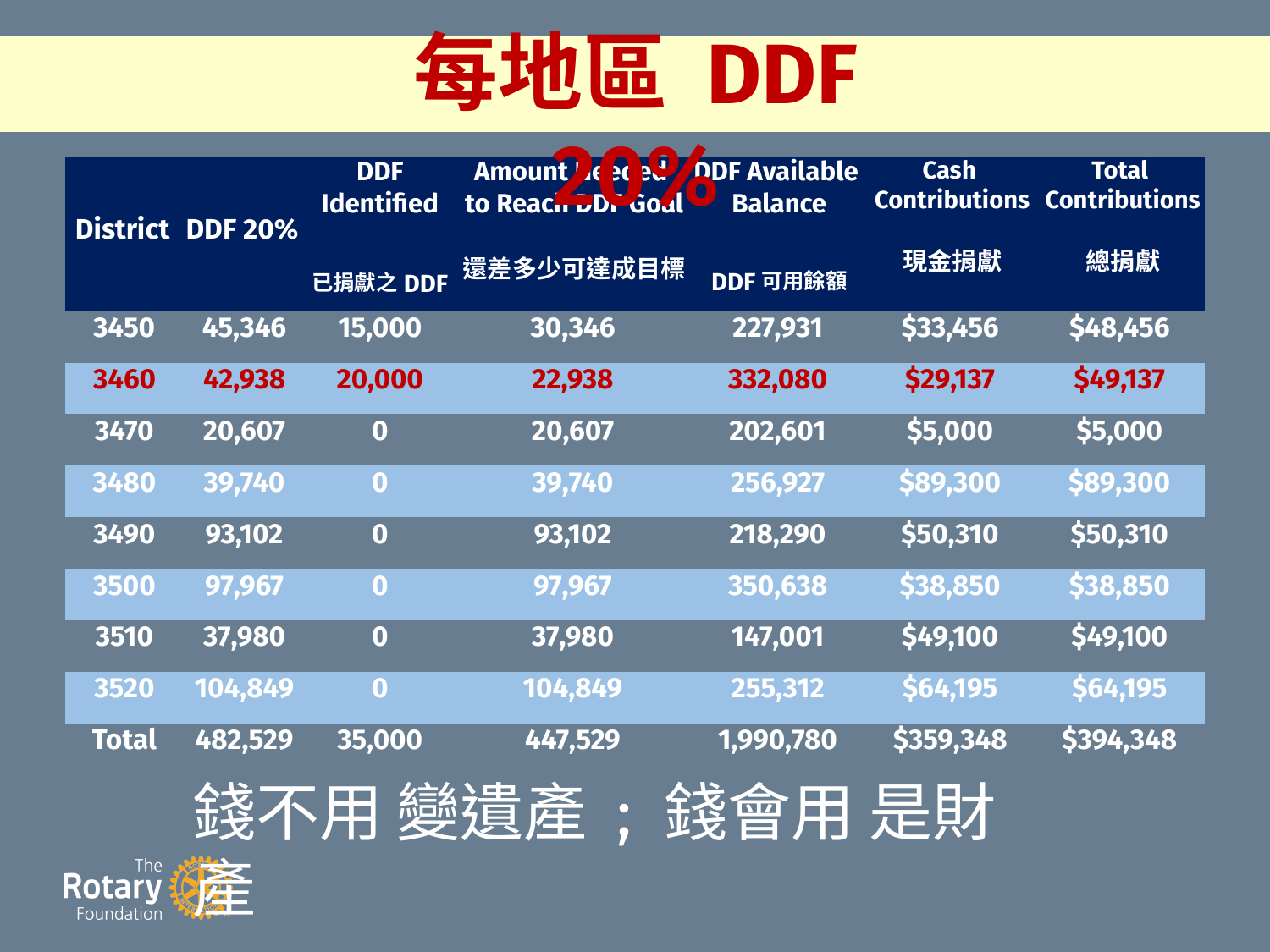

# 每地區 DDF 20%

| District | DDF 20% | DDF Identified 已捐獻之DDF | Amount Needed to Reach DDF Goal 還差多少可達成目標 | DDF Available Balance DDF可用餘額 | Cash Contributions 現金捐獻 | Total Contributions 總捐獻 |
| --- | --- | --- | --- | --- | --- | --- |
| 3450 | 45,346 | 15,000 | 30,346 | 227,931 | $33,456 | $48,456 |
| 3460 | 42,938 | 20,000 | 22,938 | 332,080 | $29,137 | $49,137 |
| 3470 | 20,607 | 0 | 20,607 | 202,601 | $5,000 | $5,000 |
| 3480 | 39,740 | 0 | 39,740 | 256,927 | $89,300 | $89,300 |
| 3490 | 93,102 | 0 | 93,102 | 218,290 | $50,310 | $50,310 |
| 3500 | 97,967 | 0 | 97,967 | 350,638 | $38,850 | $38,850 |
| 3510 | 37,980 | 0 | 37,980 | 147,001 | $49,100 | $49,100 |
| 3520 | 104,849 | 0 | 104,849 | 255,312 | $64,195 | $64,195 |
| Total | 482,529 | 35,000 | 447,529 | 1,990,780 | $359,348 | $394,348 |
錢不用 變遺產 ; 錢會用 是財產